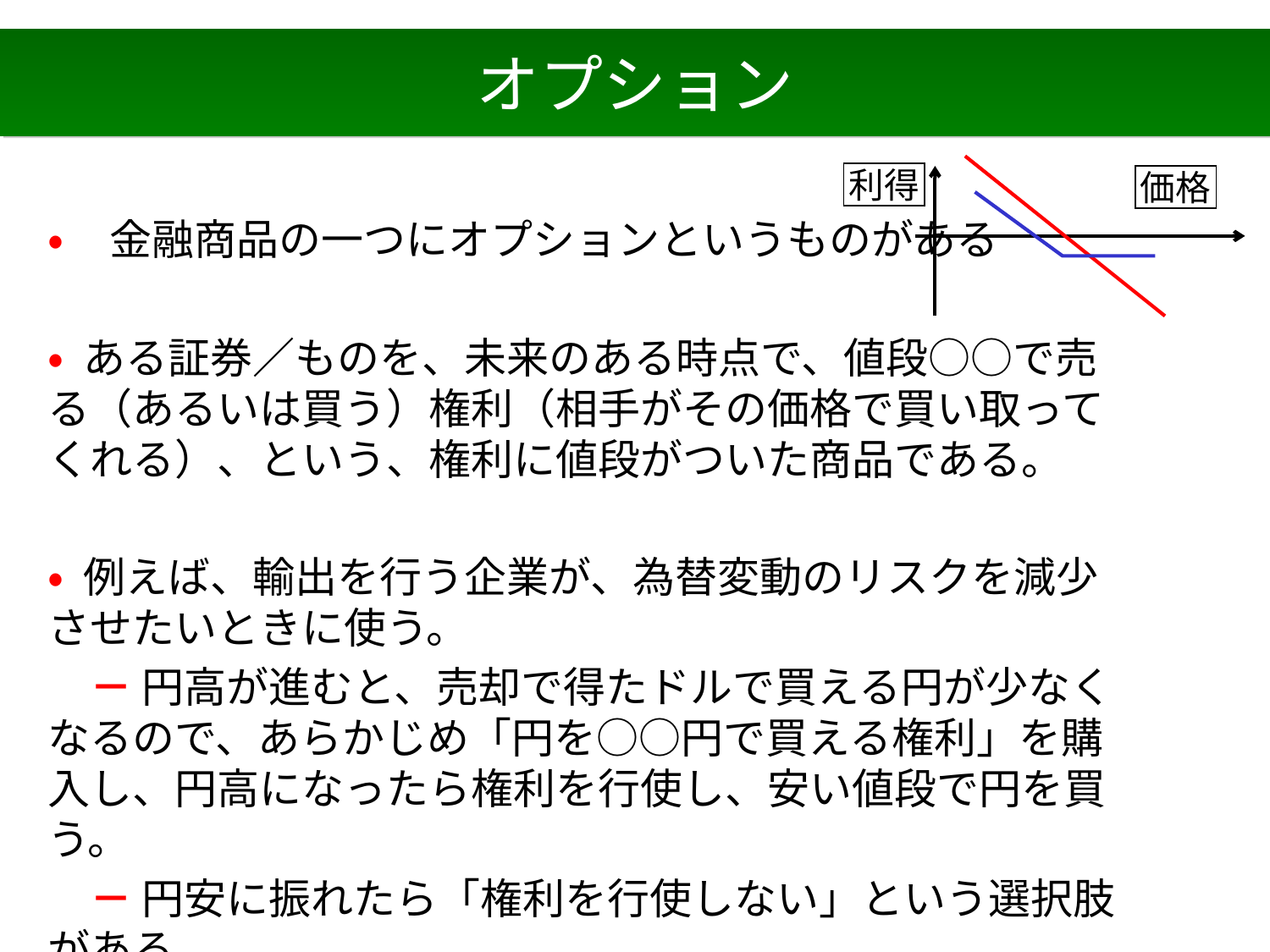

# オプション
利得
価格

• 金融商品の一つにオプションというものがある

• ある証券／ものを、未来のある時点で、値段○○で売る（あるいは買う）権利（相手がその価格で買い取ってくれる）、という、権利に値段がついた商品である。

• 例えば、輸出を行う企業が、為替変動のリスクを減少させたいときに使う。
　－ 円高が進むと、売却で得たドルで買える円が少なくなるので、あらかじめ「円を○○円で買える権利」を購入し、円高になったら権利を行使し、安い値段で円を買う。
　－ 円安に振れたら「権利を行使しない」という選択肢がある